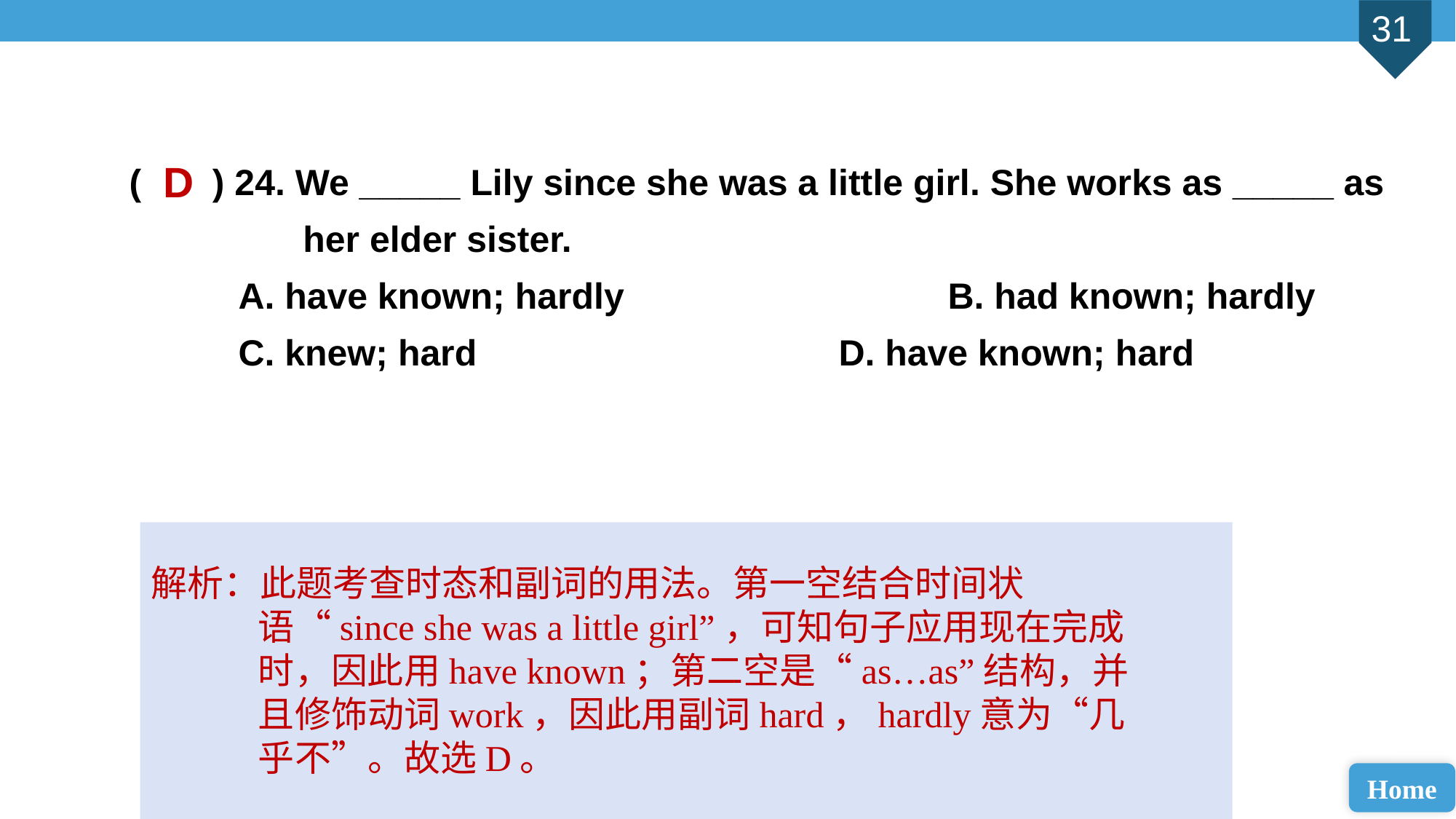

(       ) 24. We _____ Lily since she was a little girl. She works as _____ as
 her elder sister.
A. have known; hardly 			B. had known; hardly
C. knew; hard 				D. have known; hard
D

解析：此题考查时态和副词的用法。第一空结合时间状语“since she was a little girl”，可知句子应用现在完成时，因此用have known；第二空是“as…as”结构，并且修饰动词work，因此用副词hard，hardly意为“几乎不”。故选D。